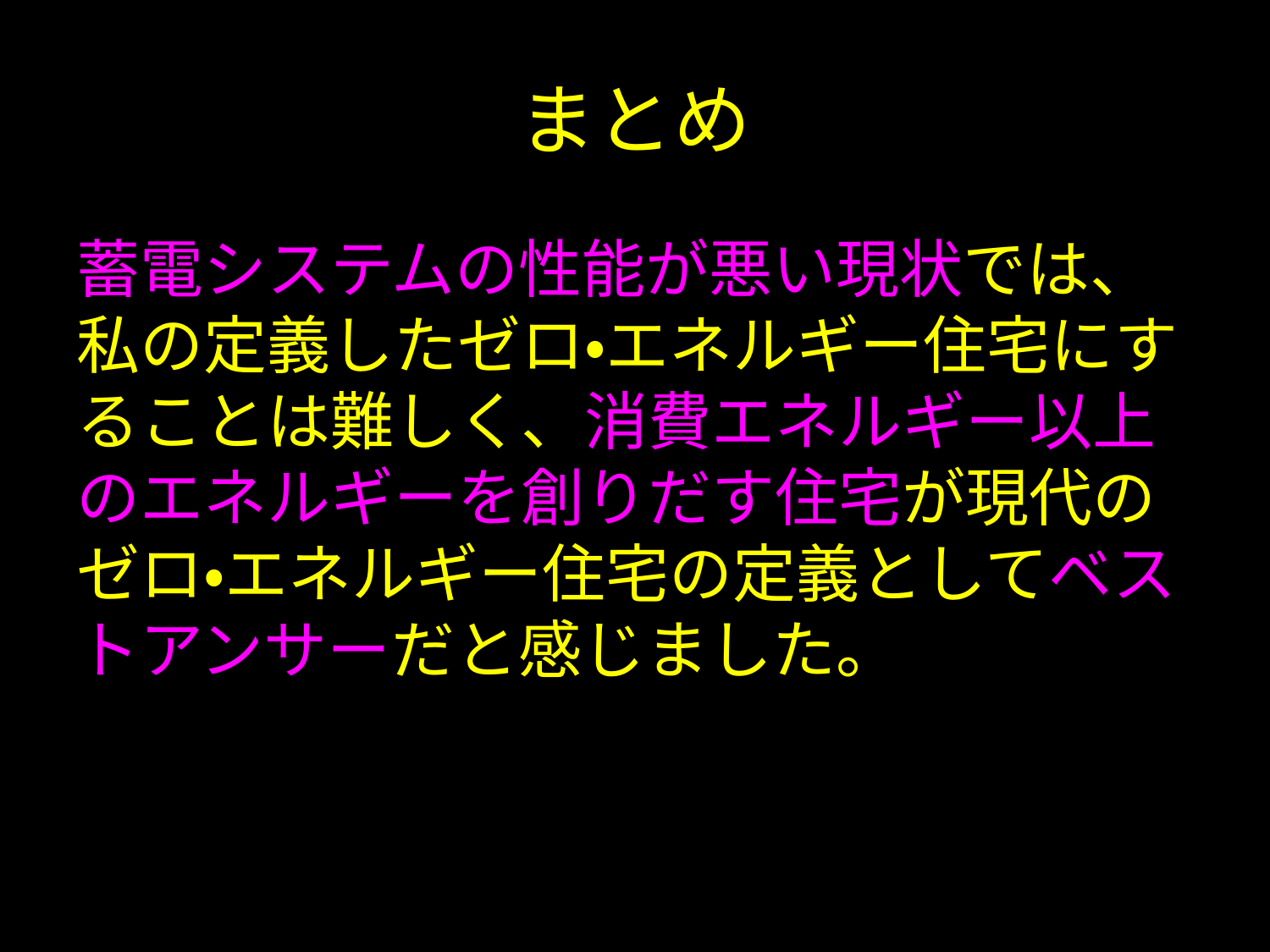

# まとめ
蓄電システムの性能が悪い現状では、私の定義したゼロ・エネルギー住宅にすることは難しく、消費エネルギー以上のエネルギーを創りだす住宅が現代のゼロ・エネルギー住宅の定義としてベストアンサーだと感じました。